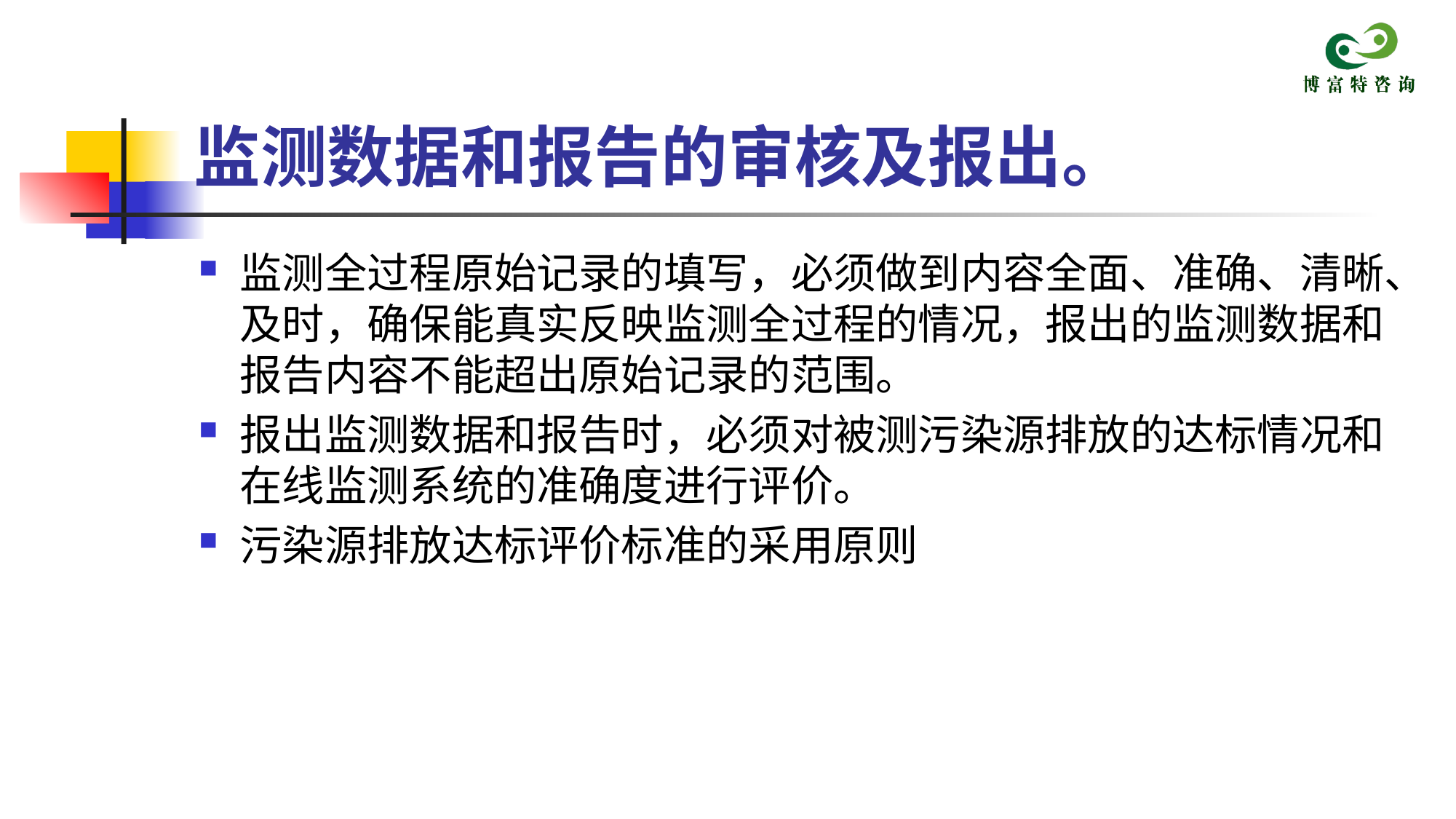

# 监测数据和报告的审核及报出。
监测全过程原始记录的填写，必须做到内容全面、准确、清晰、及时，确保能真实反映监测全过程的情况，报出的监测数据和报告内容不能超出原始记录的范围。
报出监测数据和报告时，必须对被测污染源排放的达标情况和在线监测系统的准确度进行评价。
污染源排放达标评价标准的采用原则